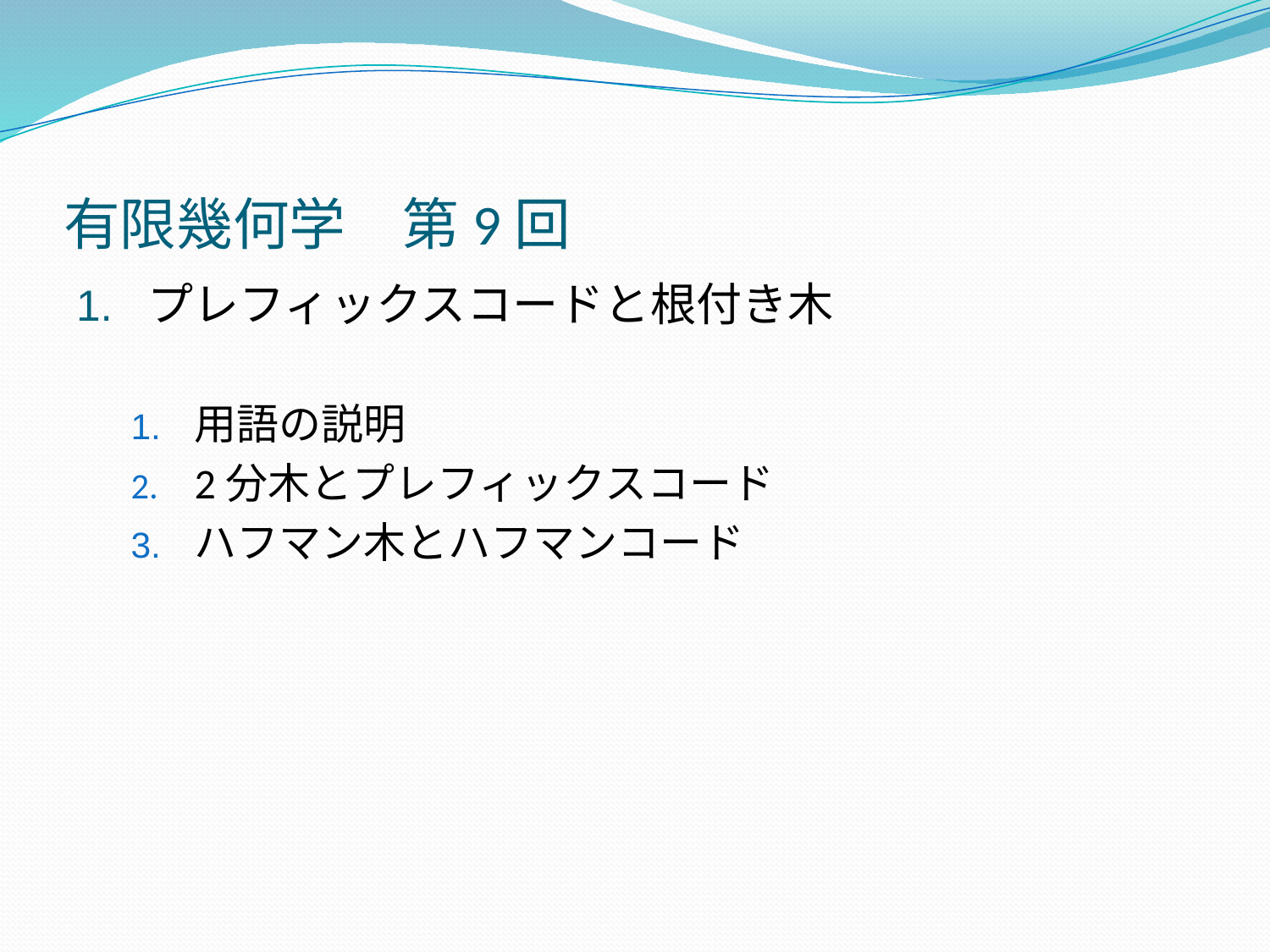

# 有限幾何学　第9回
プレフィックスコードと根付き木

用語の説明
2分木とプレフィックスコード
ハフマン木とハフマンコード